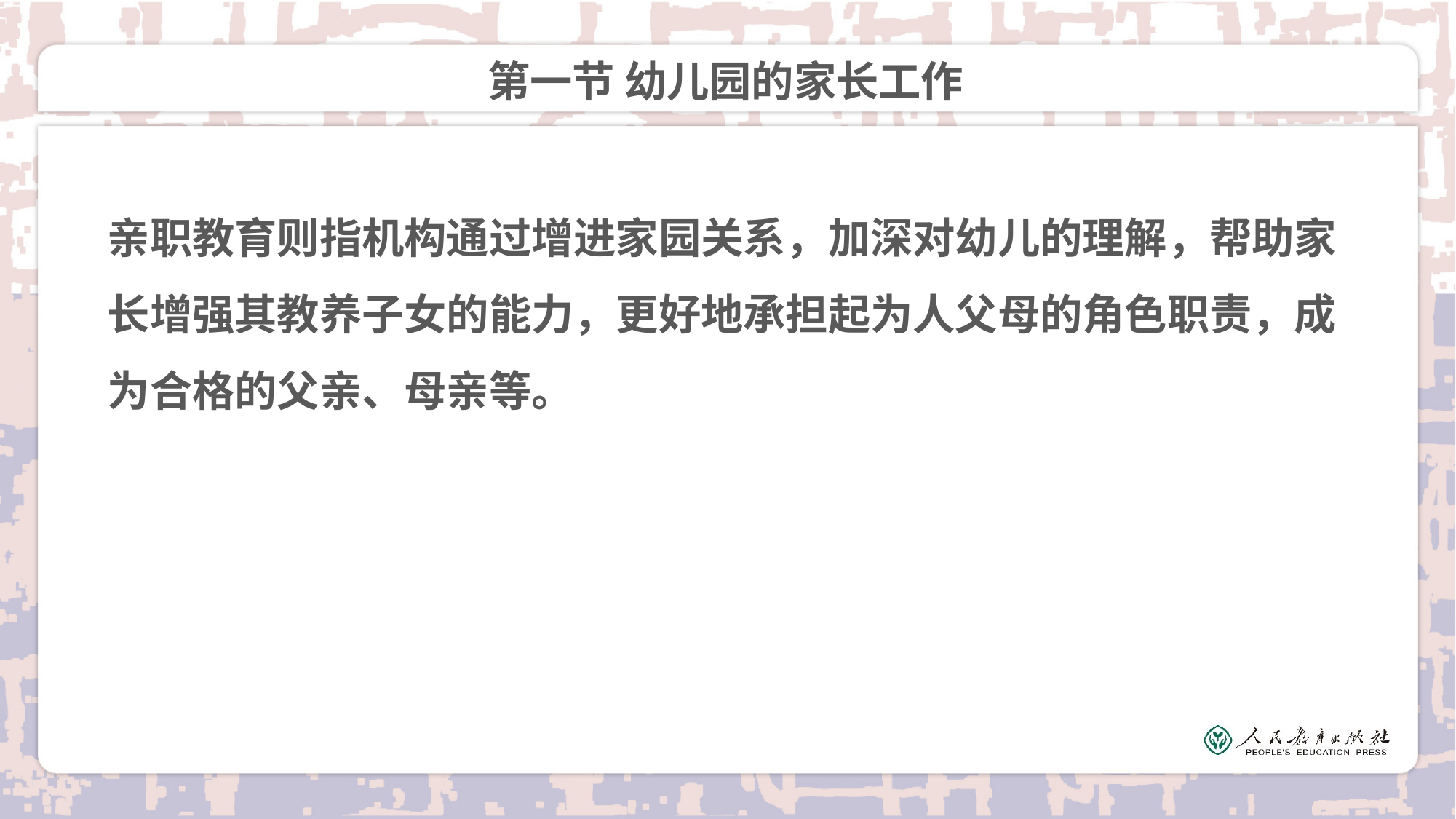

# 第一节 幼儿园的家长工作
亲职教育则指机构通过增进家园关系，加深对幼儿的理解，帮助家长增强其教养子女的能力，更好地承担起为人父母的角色职责，成为合格的父亲、母亲等。